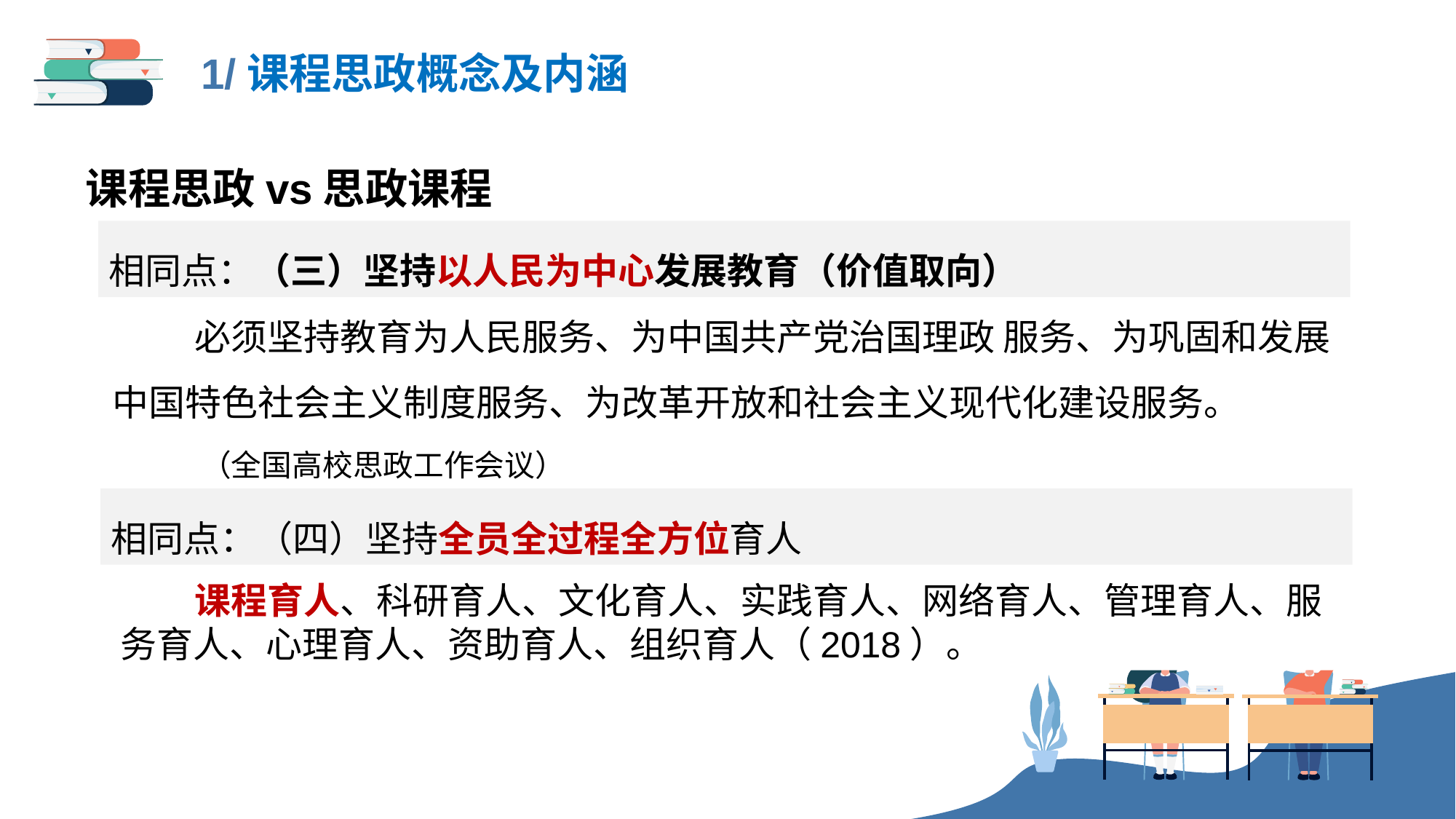

1/课程思政概念及内涵
课程思政vs思政课程
相同点：（三）坚持以人民为中心发展教育（价值取向）
         必须坚持教育为人民服务、为中国共产党治国理政 服务、为巩固和发展中国特色社会主义制度服务、为改革开放和社会主义现代化建设服务。
（全国高校思政工作会议）
相同点：（四）坚持全员全过程全方位育人
        课程育人、科研育人、文化育人、实践育人、网络育人、管理育人、服务育人、心理育人、资助育人、组织育人（2018）。